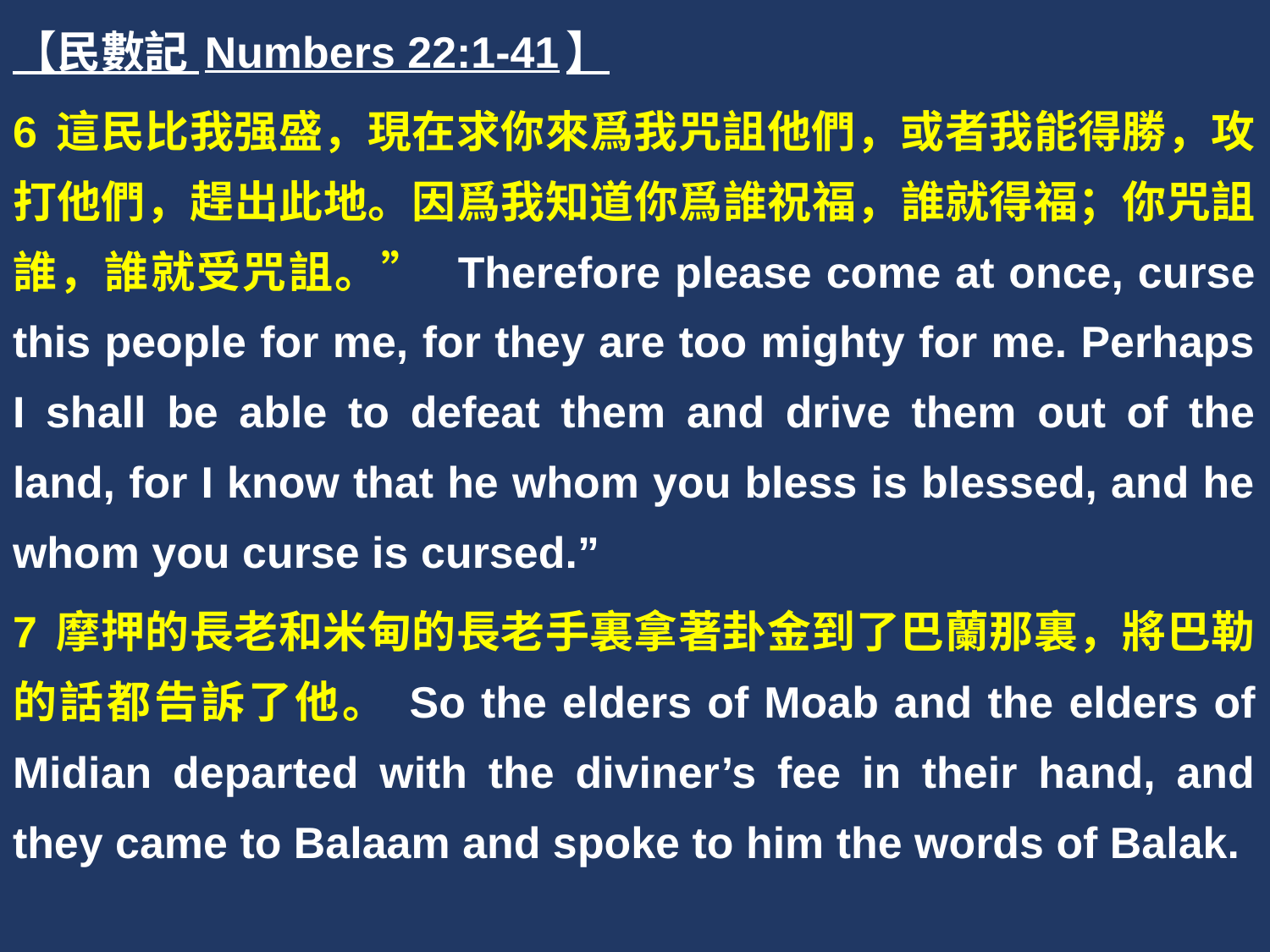

【民數記 Numbers 22:1-41】
6 這民比我强盛，現在求你來爲我咒詛他們，或者我能得勝，攻打他們，趕出此地。因爲我知道你爲誰祝福，誰就得福；你咒詛誰，誰就受咒詛。”  Therefore please come at once, curse this people for me, for they are too mighty for me. Perhaps I shall be able to defeat them and drive them out of the land, for I know that he whom you bless is blessed, and he whom you curse is cursed.”
7 摩押的長老和米甸的長老手裏拿著卦金到了巴蘭那裏，將巴勒的話都告訴了他。 So the elders of Moab and the elders of Midian departed with the diviner’s fee in their hand, and they came to Balaam and spoke to him the words of Balak.